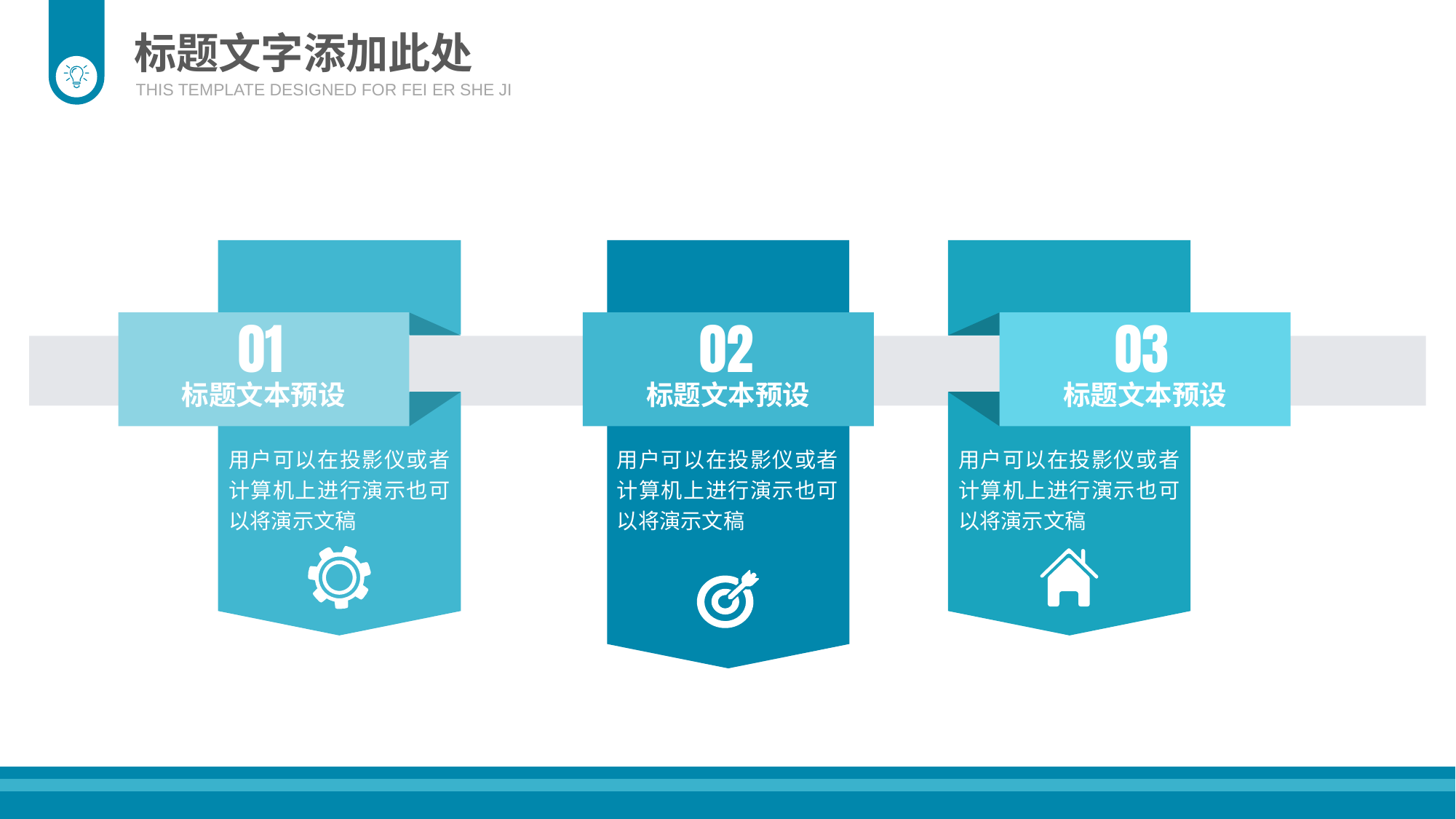

标题文字添加此处

THIS TEMPLATE DESIGNED FOR FEI ER SHE JI

01

02

03

标题文本预设
标题文本预设
标题文本预设

用户可以在投影仪或者计算机上进行演示也可以将演示文稿
用户可以在投影仪或者计算机上进行演示也可以将演示文稿
用户可以在投影仪或者计算机上进行演示也可以将演示文稿